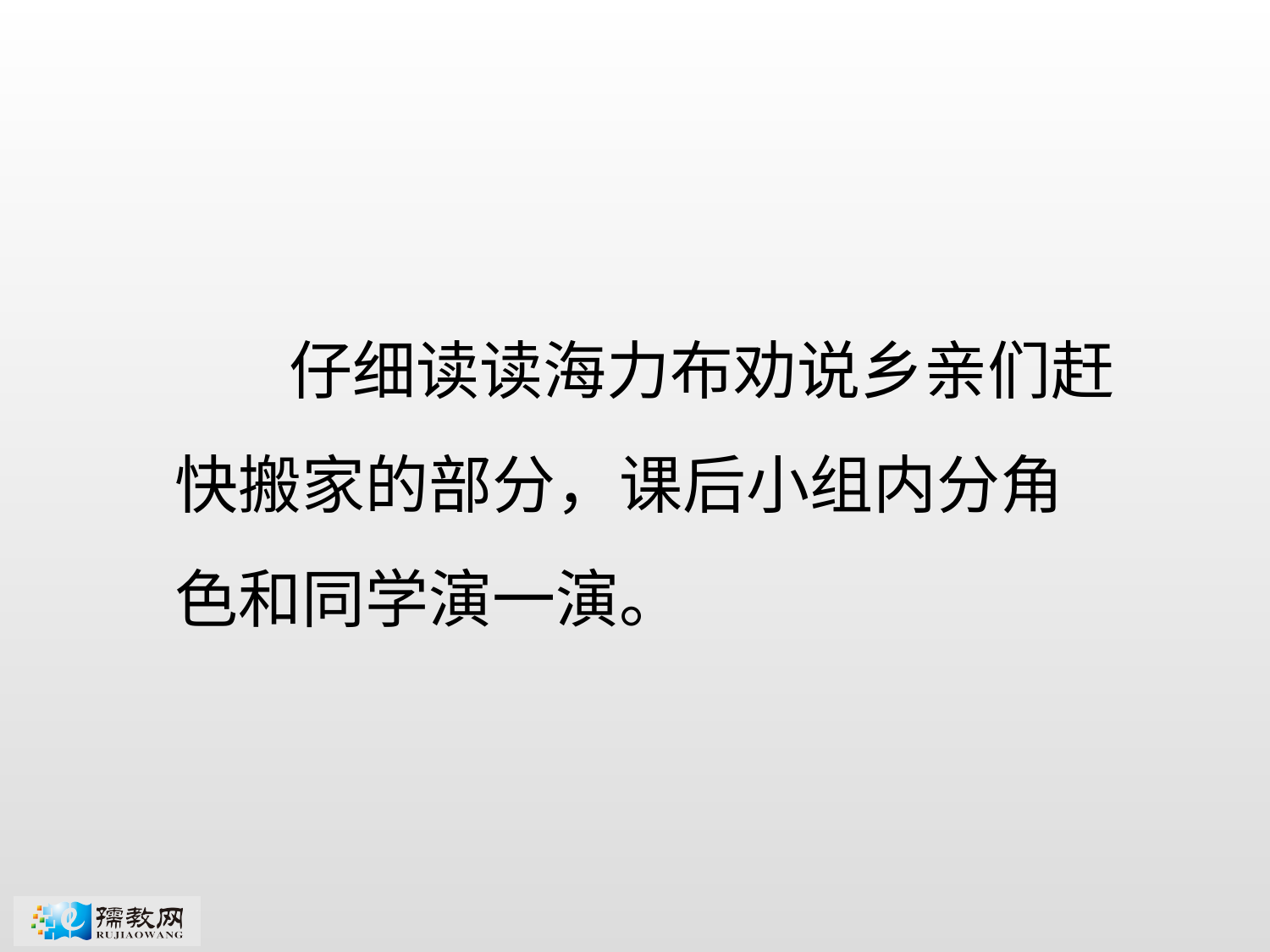

仔细读读海力布劝说乡亲们赶快搬家的部分，课后小组内分角色和同学演一演。